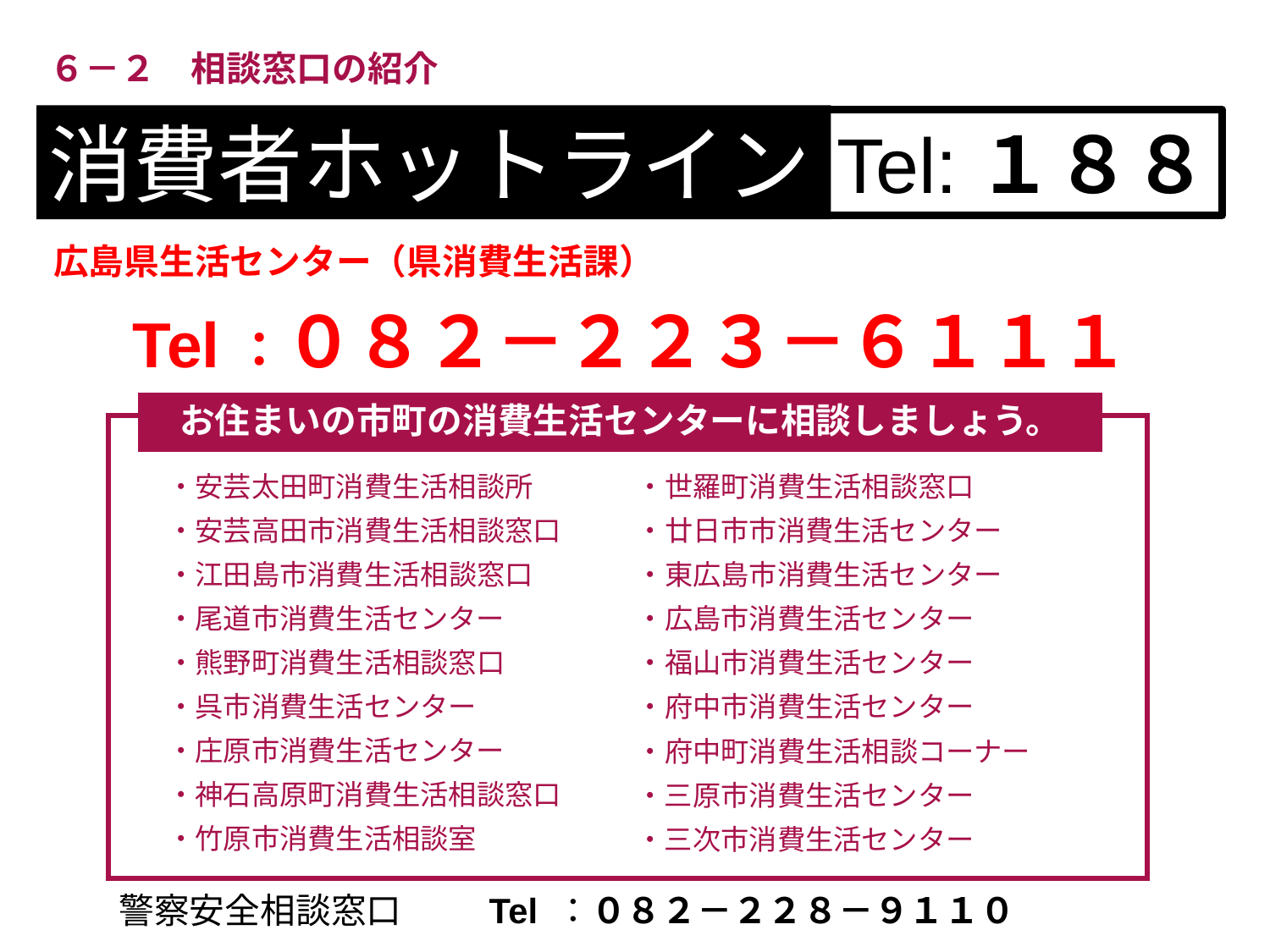

６－２　相談窓口の紹介
消費者ホットライン
Tel:１８８
広島県生活センター（県消費生活課）
Tel：０８２－２２３－６１１１
お住まいの市町の消費生活センターに相談しましょう。

・安芸太田町消費生活相談所
・安芸高田市消費生活相談窓口
・江田島市消費生活相談窓口
・尾道市消費生活センター
・熊野町消費生活相談窓口
・呉市消費生活センター
・庄原市消費生活センター
・神石高原町消費生活相談窓口
・竹原市消費生活相談室
・世羅町消費生活相談窓口
・廿日市市消費生活センター
・東広島市消費生活センター
・広島市消費生活センター
・福山市消費生活センター
・府中市消費生活センター
・府中町消費生活相談コーナー
・三原市消費生活センター
・三次市消費生活センター

警察安全相談窓口　　 Tel ：０８２－２２８－９１１０